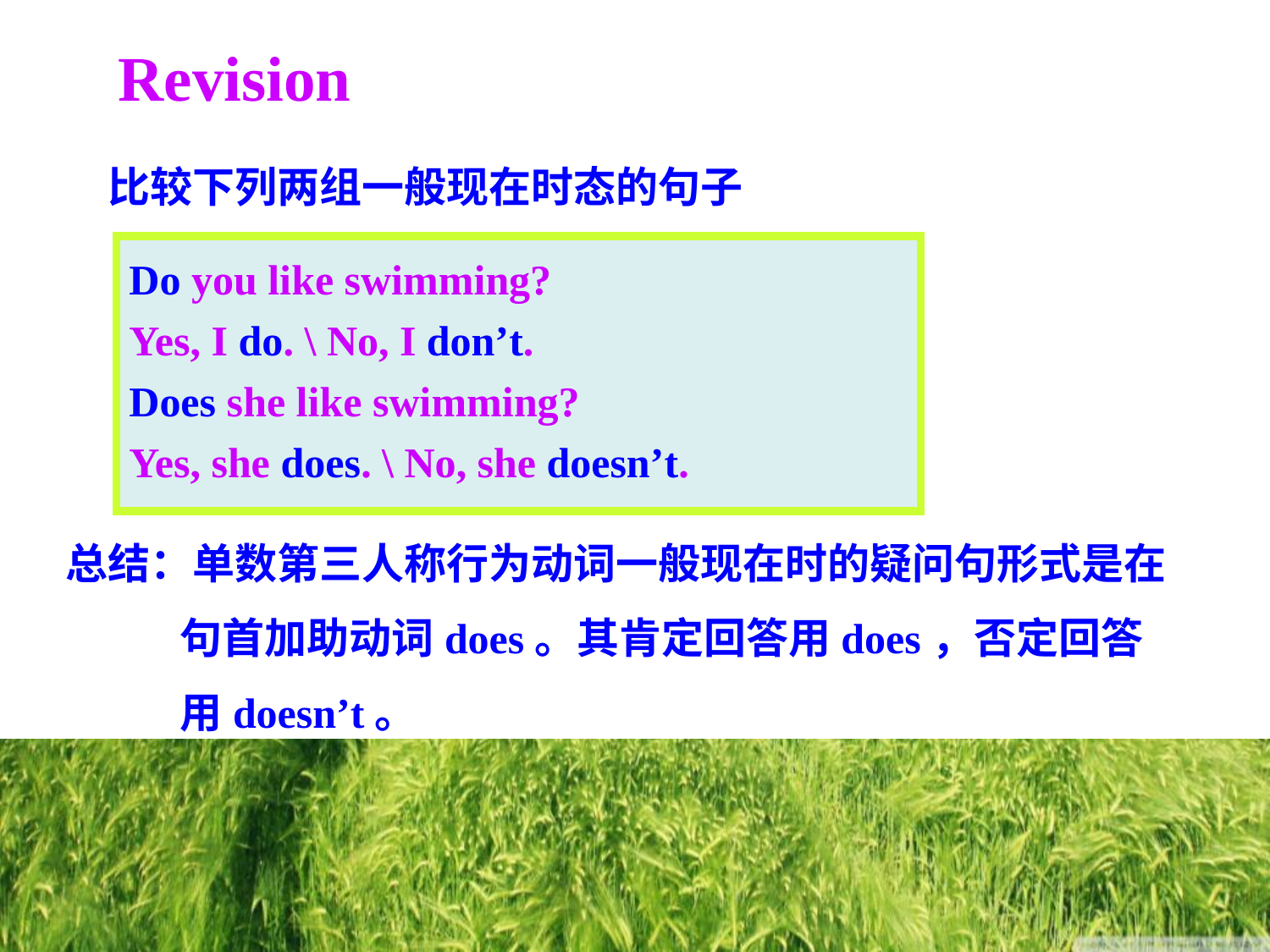

Revision
比较下列两组一般现在时态的句子
Do you like swimming?
Yes, I do. \ No, I don’t.
Does she like swimming?
Yes, she does. \ No, she doesn’t.
总结：单数第三人称行为动词一般现在时的疑问句形式是在
           句首加助动词does。其肯定回答用does，否定回答
           用doesn’t。